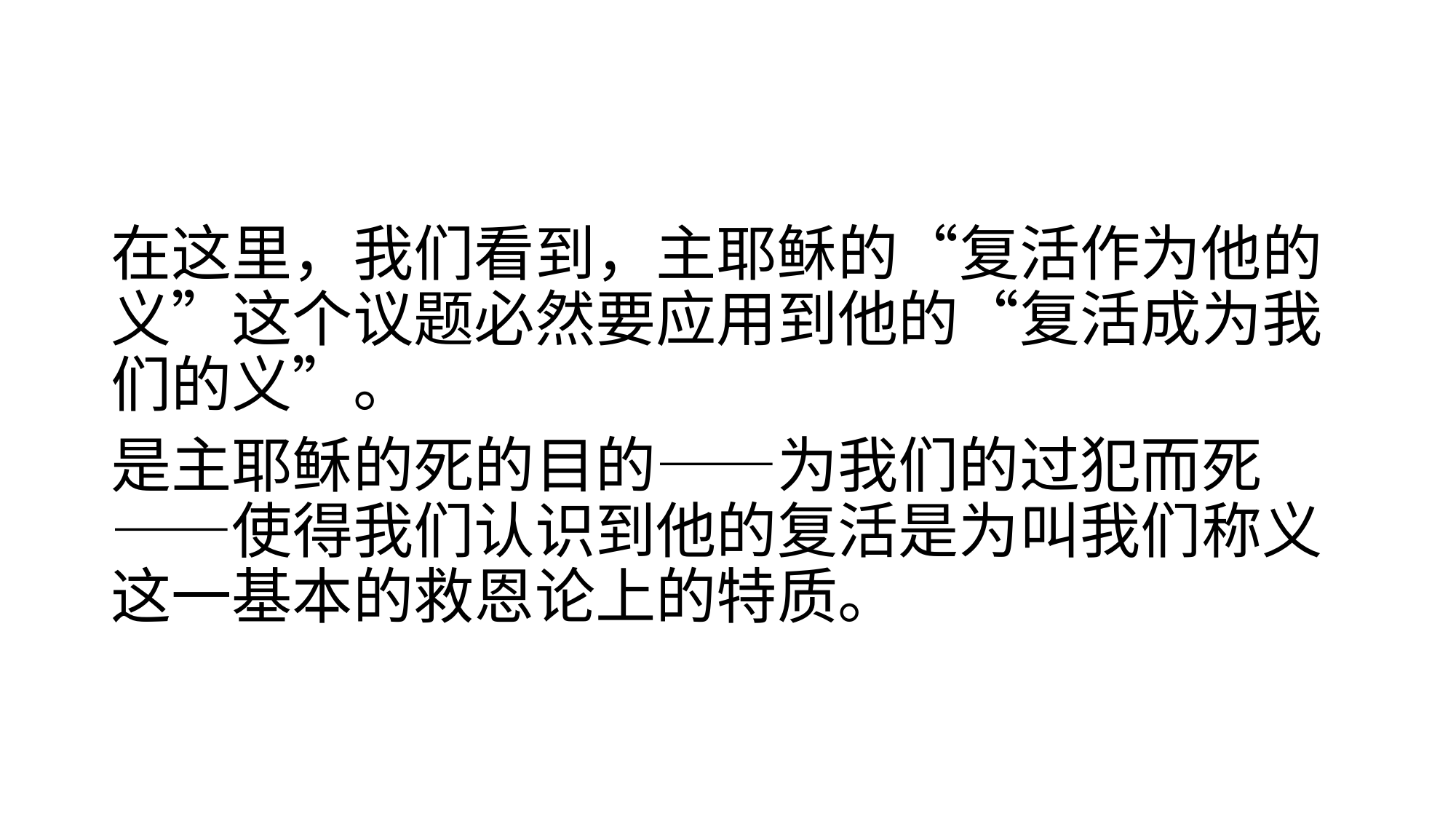

#
在这里，我们看到，主耶稣的“复活作为他的义”这个议题必然要应用到他的“复活成为我们的义”。
是主耶稣的死的目的——为我们的过犯而死——使得我们认识到他的复活是为叫我们称义这一基本的救恩论上的特质。